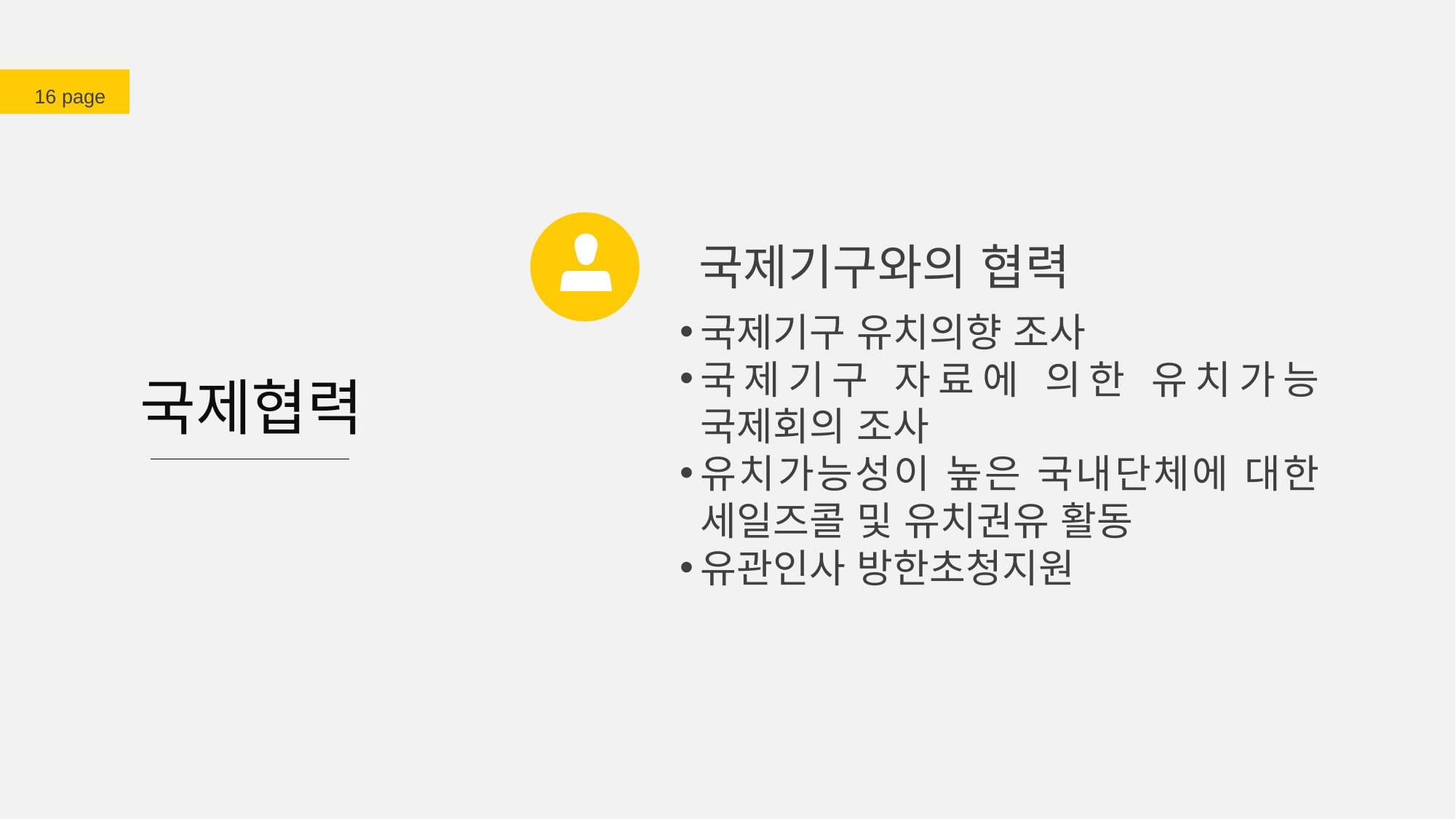

16 page

국제기구와의 협력
국제기구 유치의향 조사
국제기구 자료에 의한 유치가능 국제회의 조사
유치가능성이 높은 국내단체에 대한 세일즈콜 및 유치권유 활동
유관인사 방한초청지원
국제협력